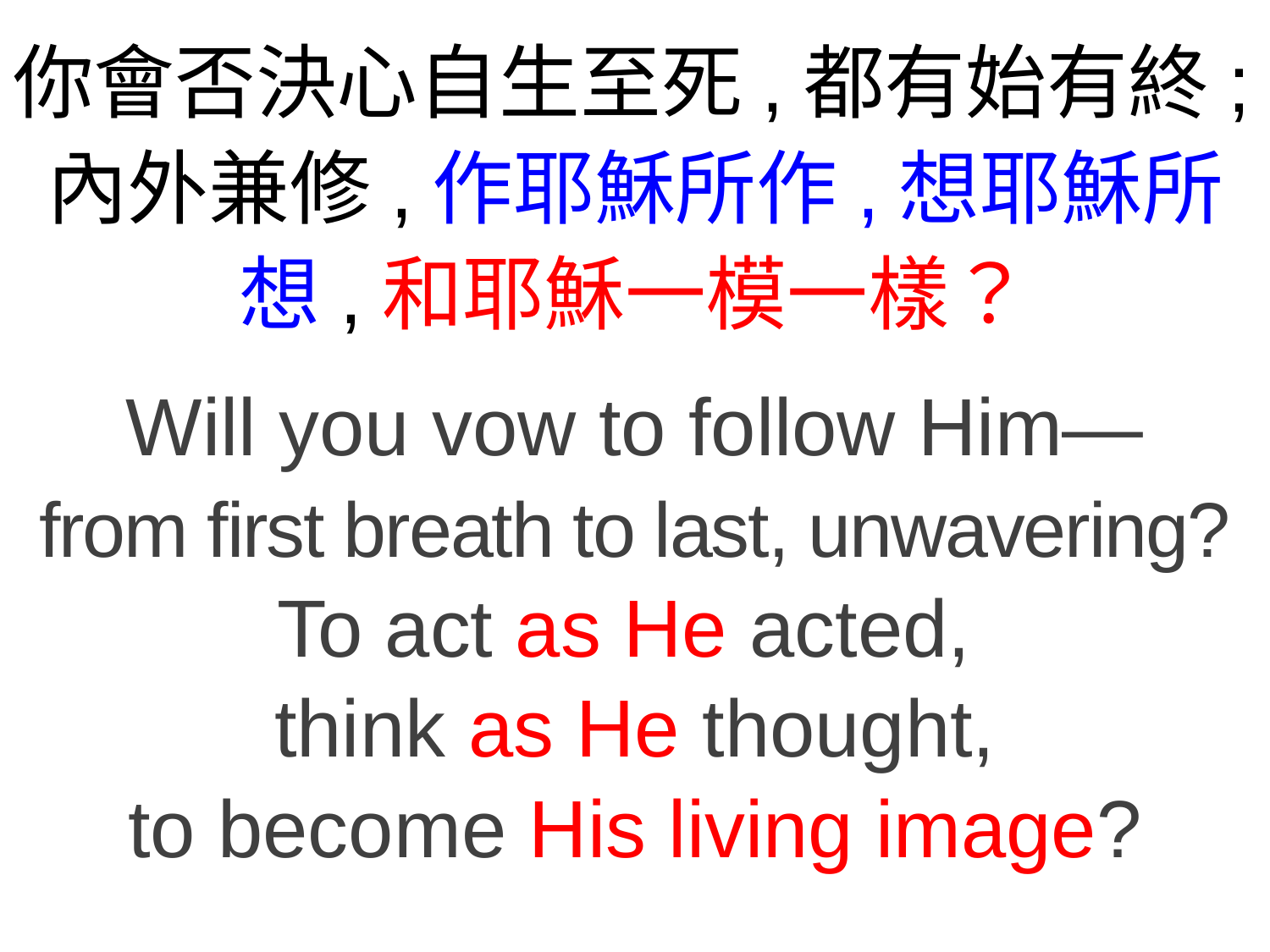

你會否決心自生至死,都有始有終;內外兼修,作耶穌所作,想耶穌所想,和耶穌一模一樣？
Will you vow to follow Him—
from first breath to last, unwavering?
To act as He acted,
think as He thought,
to become His living image?